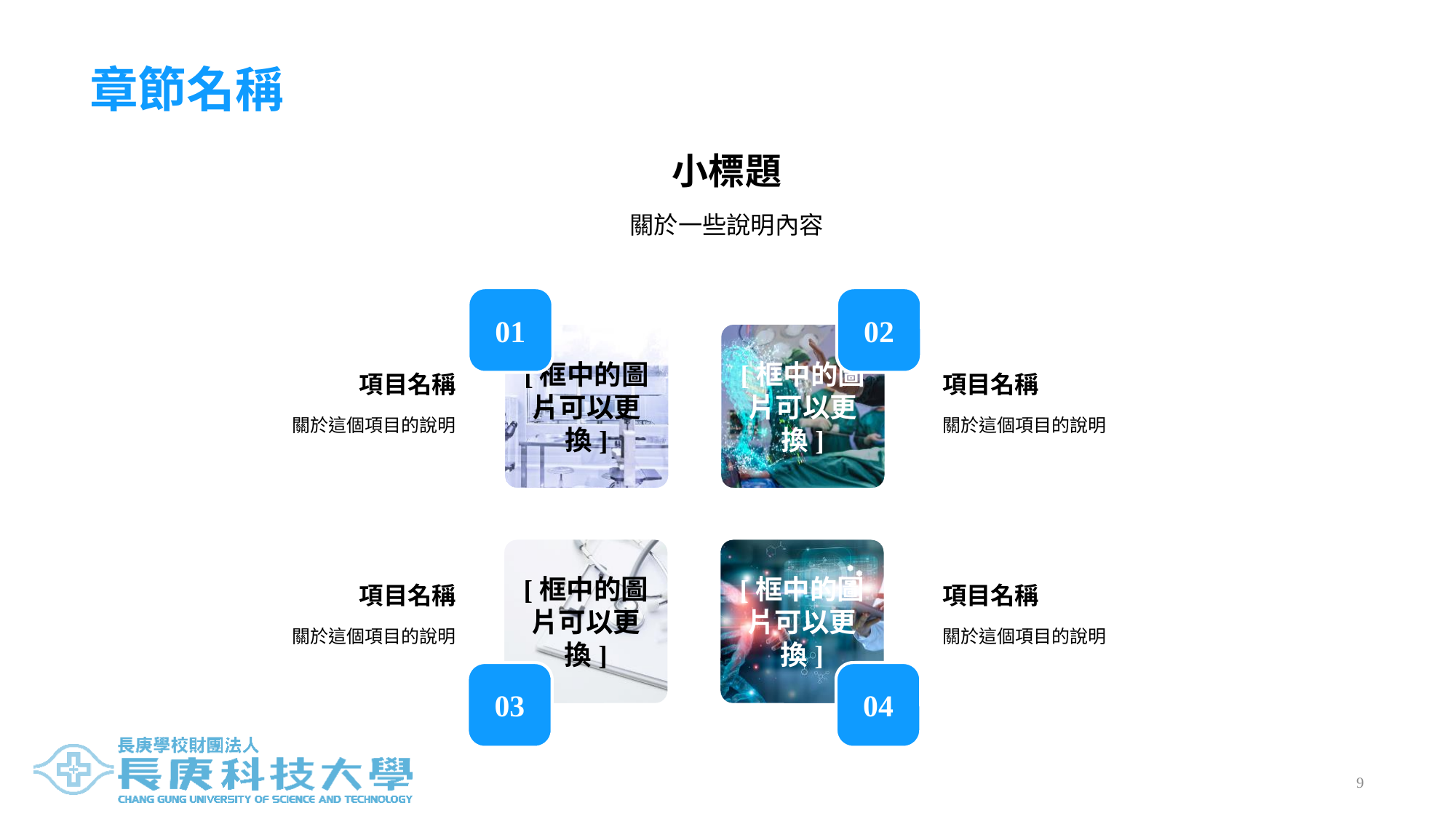

# 章節名稱
小標題
關於一些說明內容
01
[框中的圖片可以更換]
02
[框中的圖片可以更換]
[框中的圖片可以更換]
03
[框中的圖片可以更換]
04
項目名稱
項目名稱
關於這個項目的說明
關於這個項目的說明
項目名稱
項目名稱
關於這個項目的說明
關於這個項目的說明
9